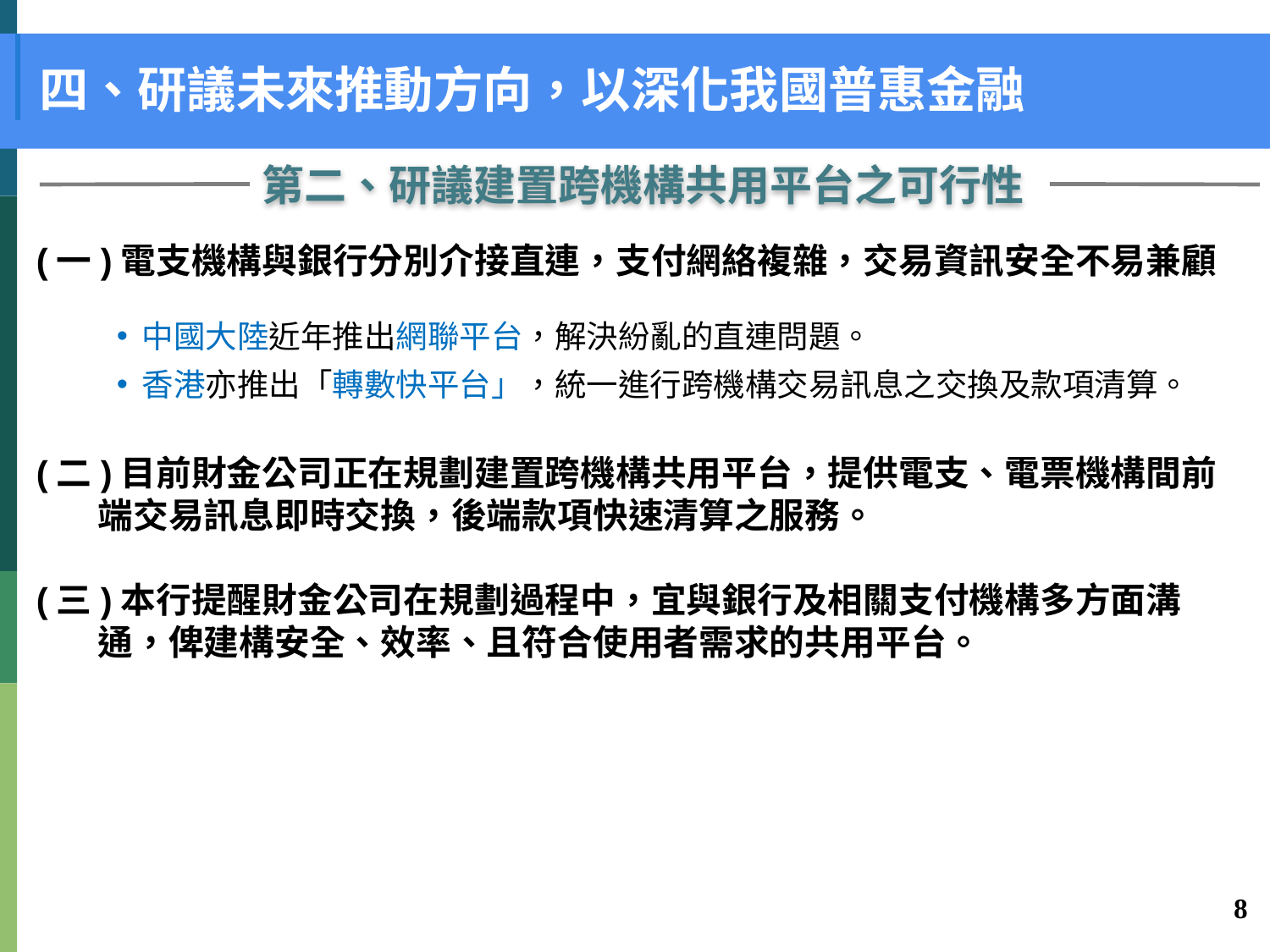

# 四、研議未來推動方向，以深化我國普惠金融
第二、研議建置跨機構共用平台之可行性
(一)電支機構與銀行分別介接直連，支付網絡複雜，交易資訊安全不易兼顧
中國大陸近年推出網聯平台，解決紛亂的直連問題。
香港亦推出「轉數快平台」，統一進行跨機構交易訊息之交換及款項清算。
(二)目前財金公司正在規劃建置跨機構共用平台，提供電支、電票機構間前端交易訊息即時交換，後端款項快速清算之服務。

(三)本行提醒財金公司在規劃過程中，宜與銀行及相關支付機構多方面溝通，俾建構安全、效率、且符合使用者需求的共用平台。
8